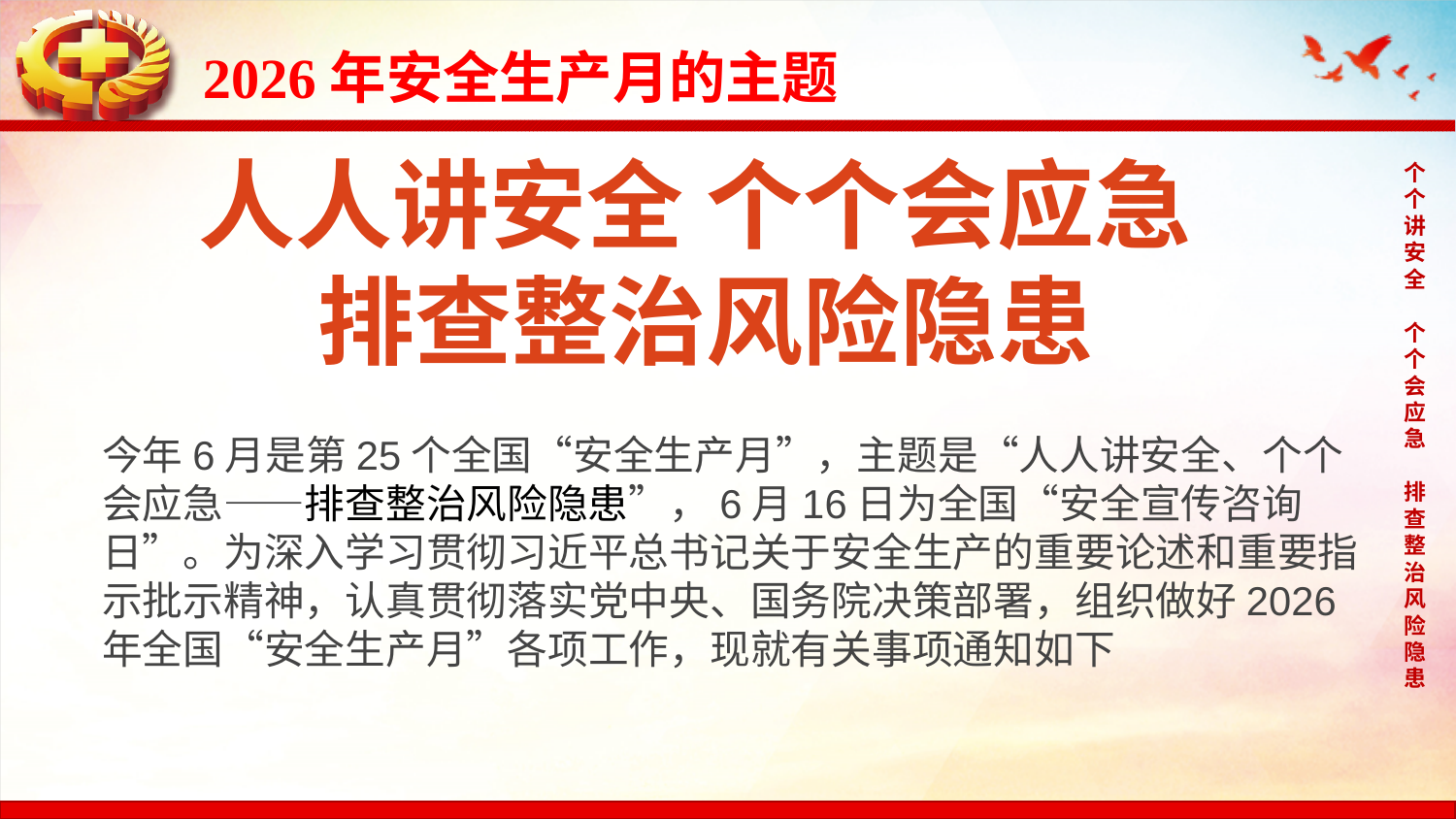

2026年安全生产月的主题
人人讲安全 个个会应急
排查整治风险隐患
今年6月是第25个全国“安全生产月”，主题是“人人讲安全、个个会应急——排查整治风险隐患”，6月16日为全国“安全宣传咨询日”。为深入学习贯彻习近平总书记关于安全生产的重要论述和重要指示批示精神，认真贯彻落实党中央、国务院决策部署，组织做好2026年全国“安全生产月”各项工作，现就有关事项通知如下